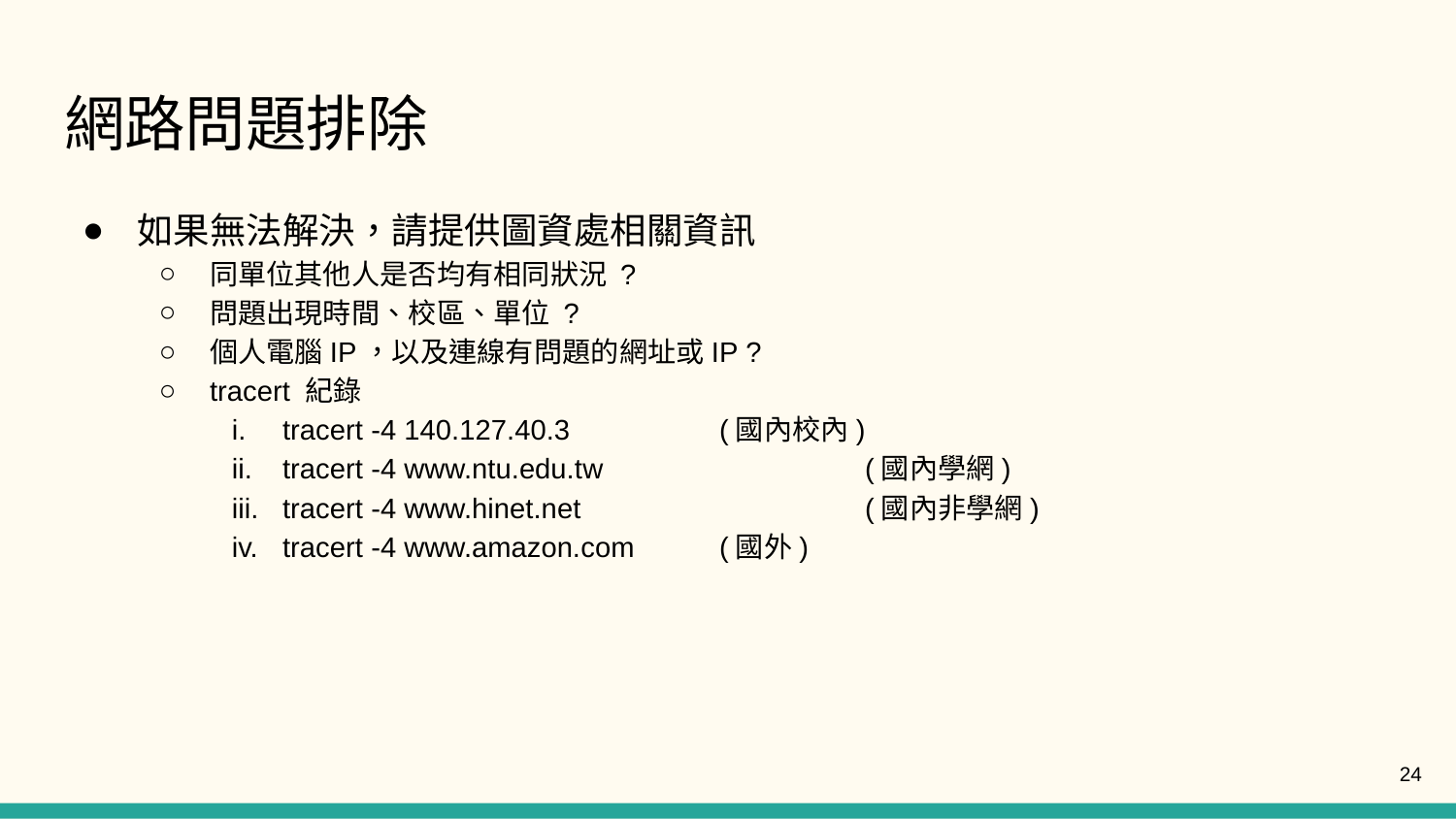

# 網路問題排除
如果無法解決，請提供圖資處相關資訊
同單位其他人是否均有相同狀況 ?
問題出現時間、校區、單位 ?
個人電腦IP，以及連線有問題的網址或IP ?
tracert 紀錄
tracert -4 140.127.40.3		(國內校內)
tracert -4 www.ntu.edu.tw		(國內學網)
tracert -4 www.hinet.net		(國內非學網)
tracert -4 www.amazon.com	(國外)
24